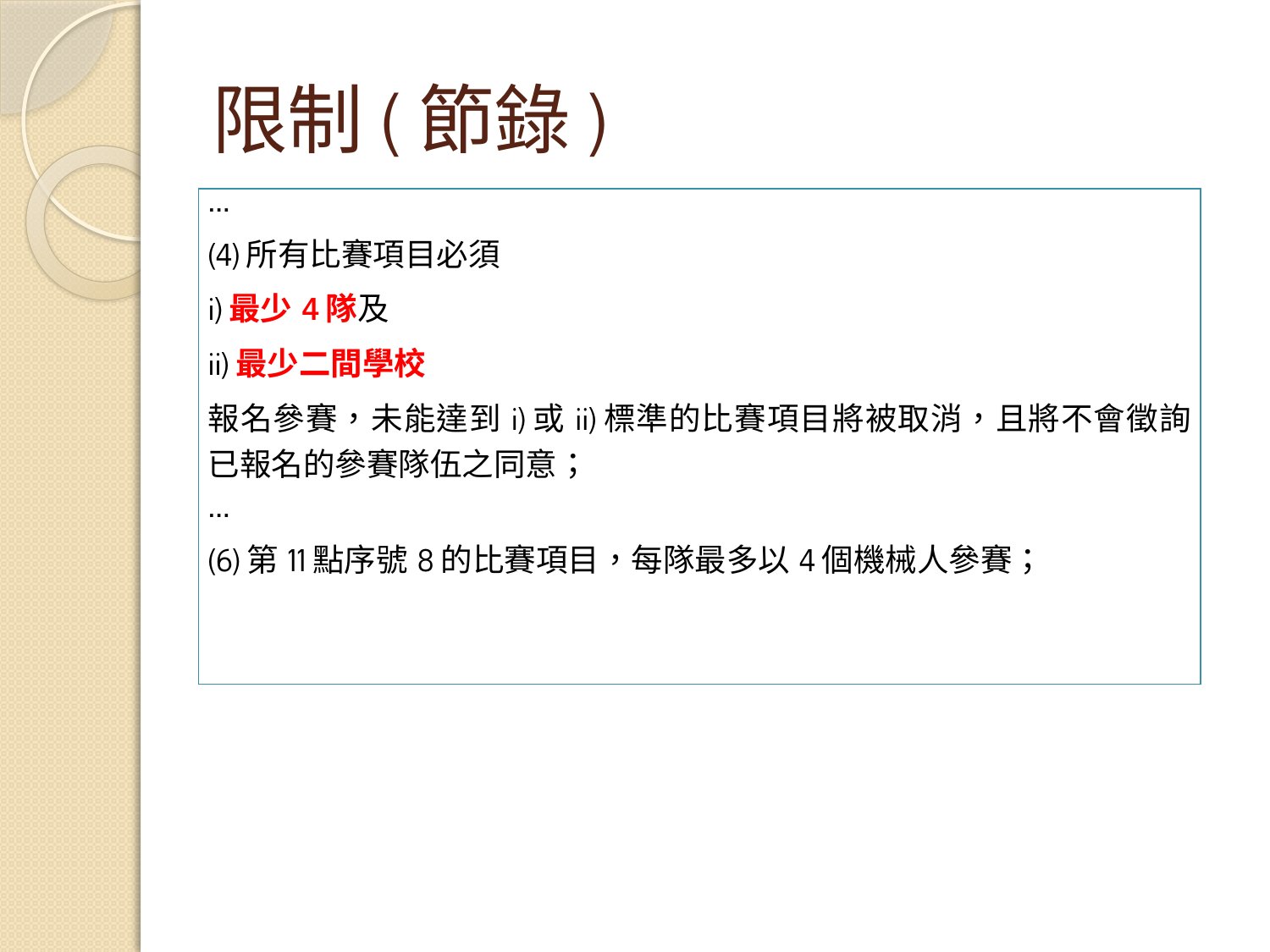

# 限制(節錄)
| … (4)所有比賽項目必須 i)最少4隊及 ii)最少二間學校 報名參賽，未能達到i)或ii)標準的比賽項目將被取消，且將不會徵詢已報名的參賽隊伍之同意； … (6)第11點序號8的比賽項目，每隊最多以4個機械人參賽； |
| --- |